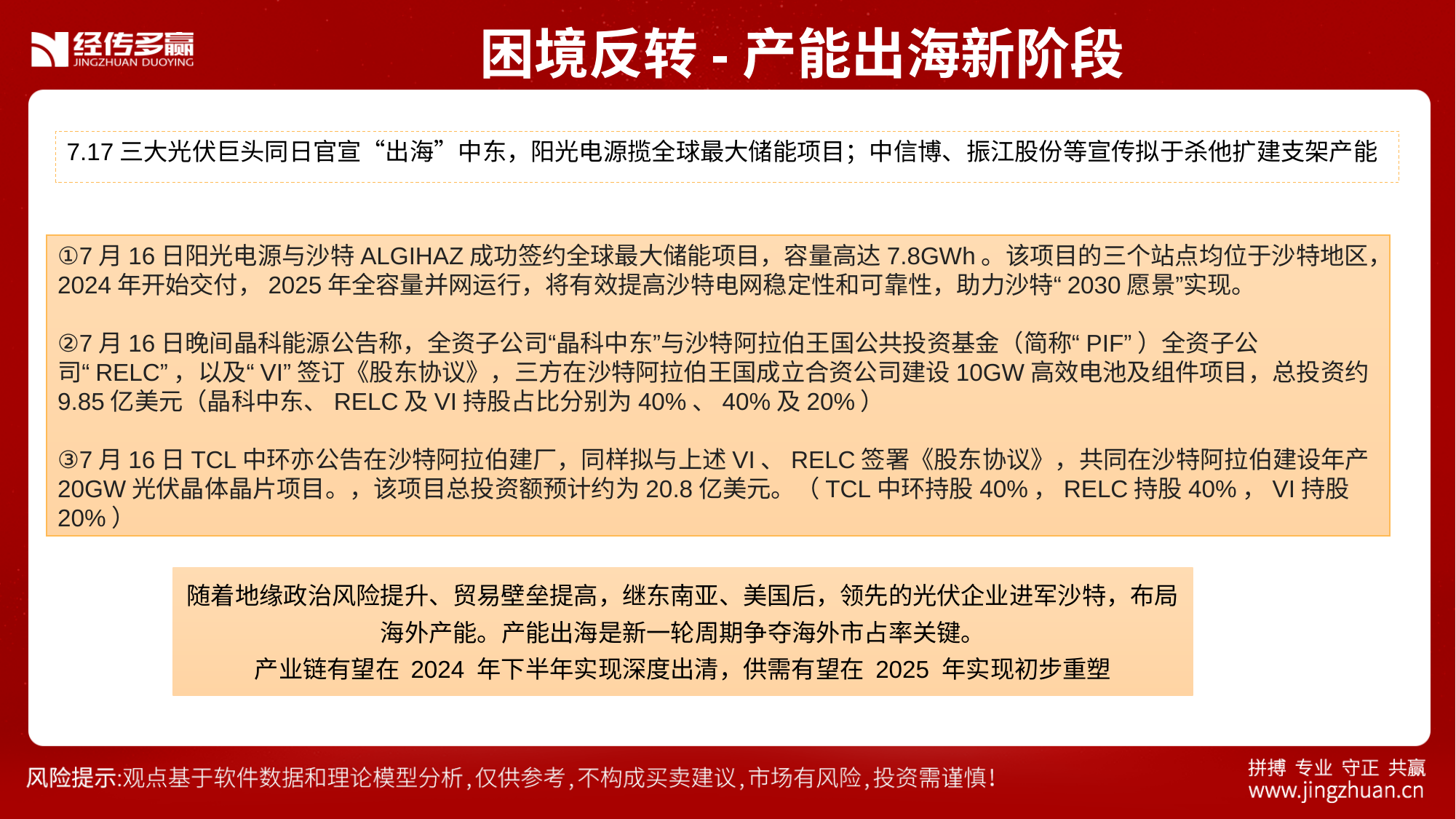

龙头官宣布局沙特产能，中上游报价筑底
   困境反转-产能出海新阶段
7.17三大光伏巨头同日官宣“出海”中东，阳光电源揽全球最大储能项目；中信博、振江股份等宣传拟于杀他扩建支架产能
①7月16日阳光电源与沙特ALGIHAZ成功签约全球最大储能项目，容量高达7.8GWh。该项目的三个站点均位于沙特地区，2024年开始交付，2025年全容量并网运行，将有效提高沙特电网稳定性和可靠性，助力沙特“2030愿景”实现。

②7月16日晚间晶科能源公告称，全资子公司“晶科中东”与沙特阿拉伯王国公共投资基金（简称“PIF”）全资子公司“RELC”，以及“VI”签订《股东协议》，三方在沙特阿拉伯王国成立合资公司建设10GW高效电池及组件项目，总投资约9.85亿美元（晶科中东、RELC及VI持股占比分别为40%、40%及20%）

③7月16日TCL中环亦公告在沙特阿拉伯建厂，同样拟与上述VI、RELC签署《股东协议》，共同在沙特阿拉伯建设年产20GW光伏晶体晶片项目。，该项目总投资额预计约为20.8亿美元。（TCL中环持股40%，RELC持股40%，VI持股20%）

随着地缘政治风险提升、贸易壁垒提高，继东南亚、美国后，领先的光伏企业进军沙特，布局海外产能。产能出海是新一轮周期争夺海外市占率关键。
产业链有望在 2024 年下半年实现深度出清，供需有望在 2025 年实现初步重塑